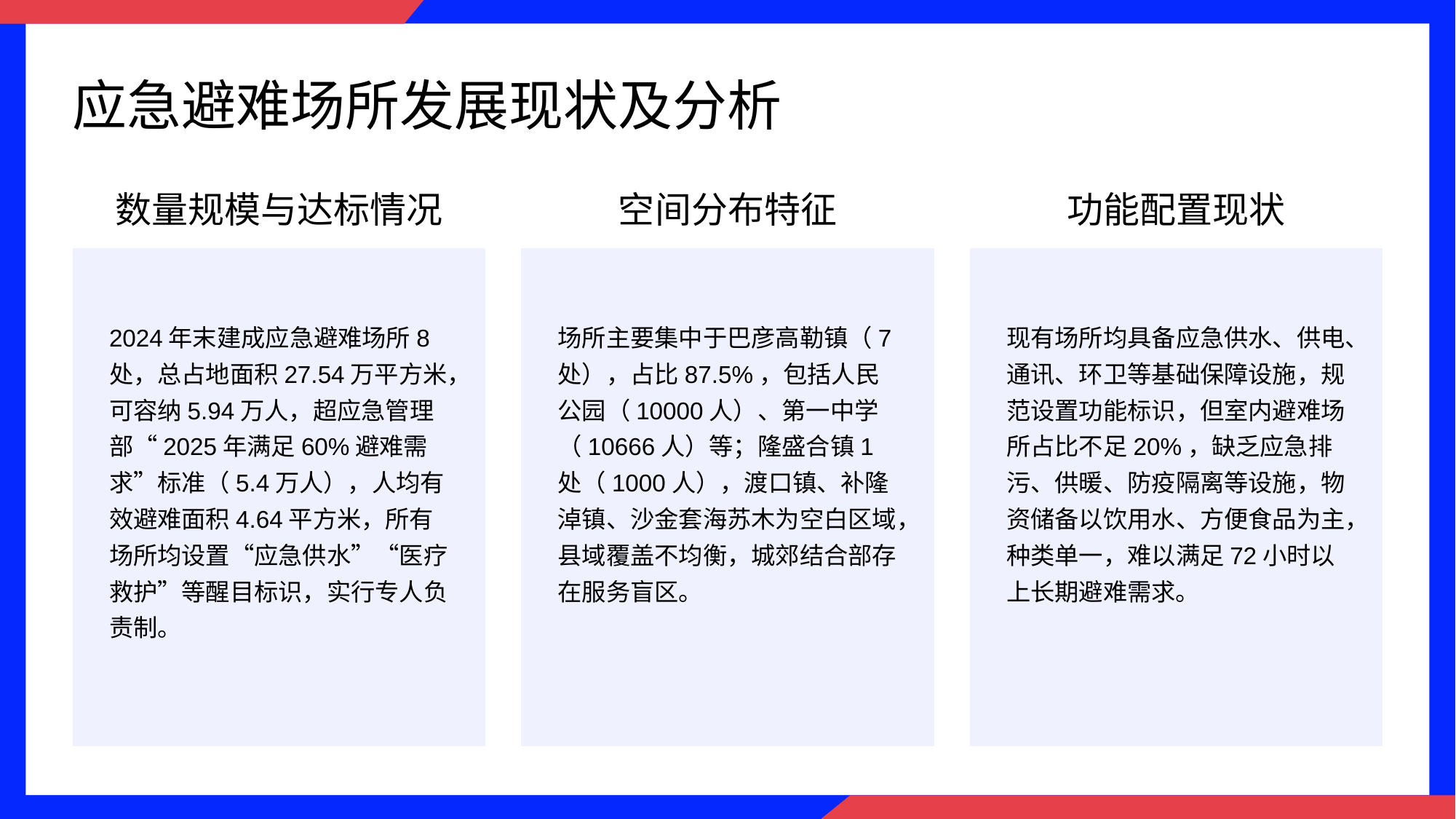

应急避难场所发展现状及分析
数量规模与达标情况
空间分布特征
功能配置现状

2024年末建成应急避难场所8处，总占地面积27.54万平方米，可容纳5.94万人，超应急管理部“2025年满足60%避难需求”标准（5.4万人），人均有效避难面积4.64平方米，所有场所均设置“应急供水”“医疗救护”等醒目标识，实行专人负责制。
场所主要集中于巴彦高勒镇（7处），占比87.5%，包括人民公园（10000人）、第一中学（10666人）等；隆盛合镇1处（1000人），渡口镇、补隆淖镇、沙金套海苏木为空白区域，县域覆盖不均衡，城郊结合部存在服务盲区。
现有场所均具备应急供水、供电、通讯、环卫等基础保障设施，规范设置功能标识，但室内避难场所占比不足20%，缺乏应急排污、供暖、防疫隔离等设施，物资储备以饮用水、方便食品为主，种类单一，难以满足72小时以上长期避难需求。